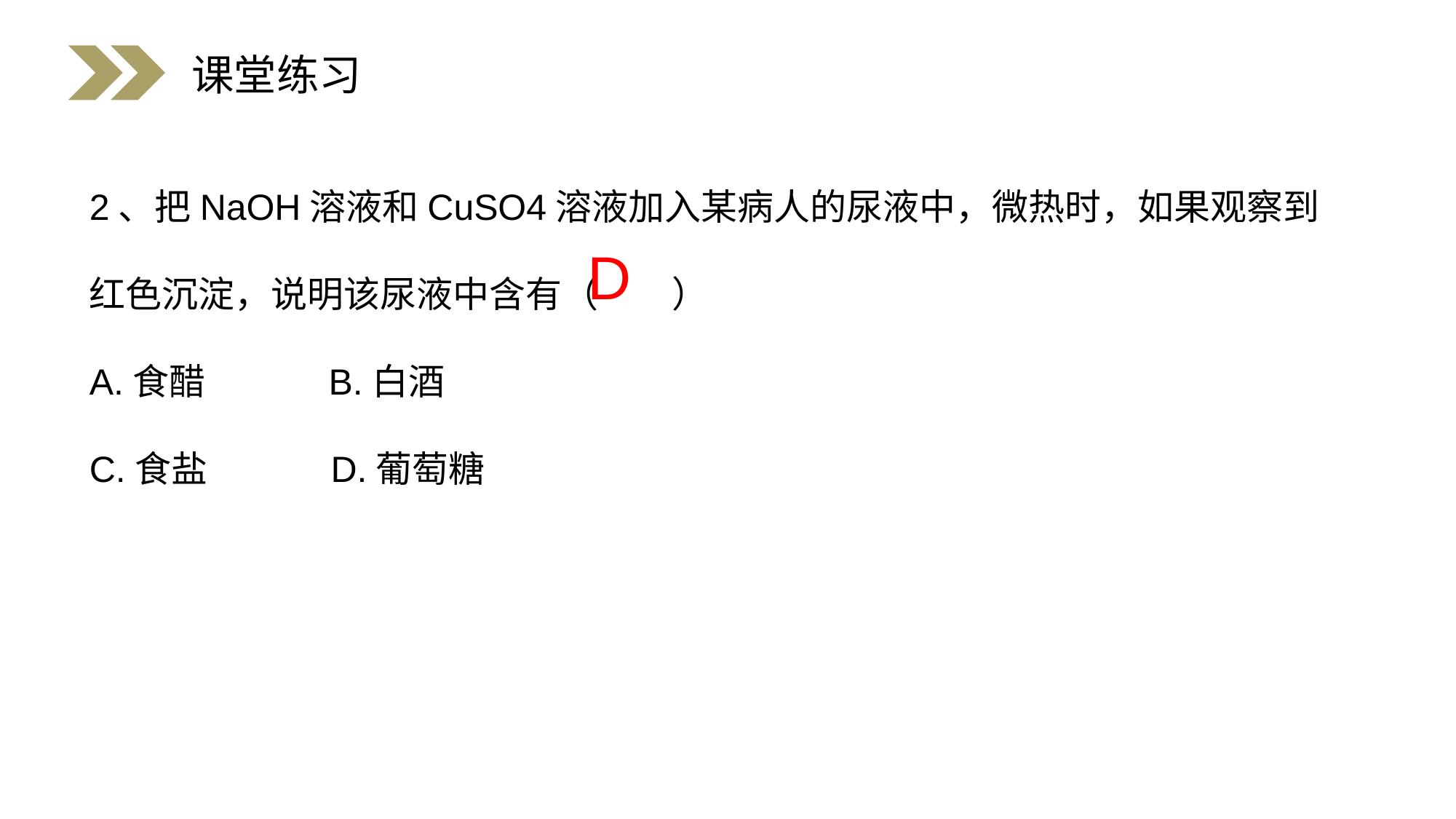

课堂练习
2、把NaOH溶液和CuSO4溶液加入某病人的尿液中，微热时，如果观察到红色沉淀，说明该尿液中含有（         ）
A.食醋              B.白酒
C.食盐              D.葡萄糖
D